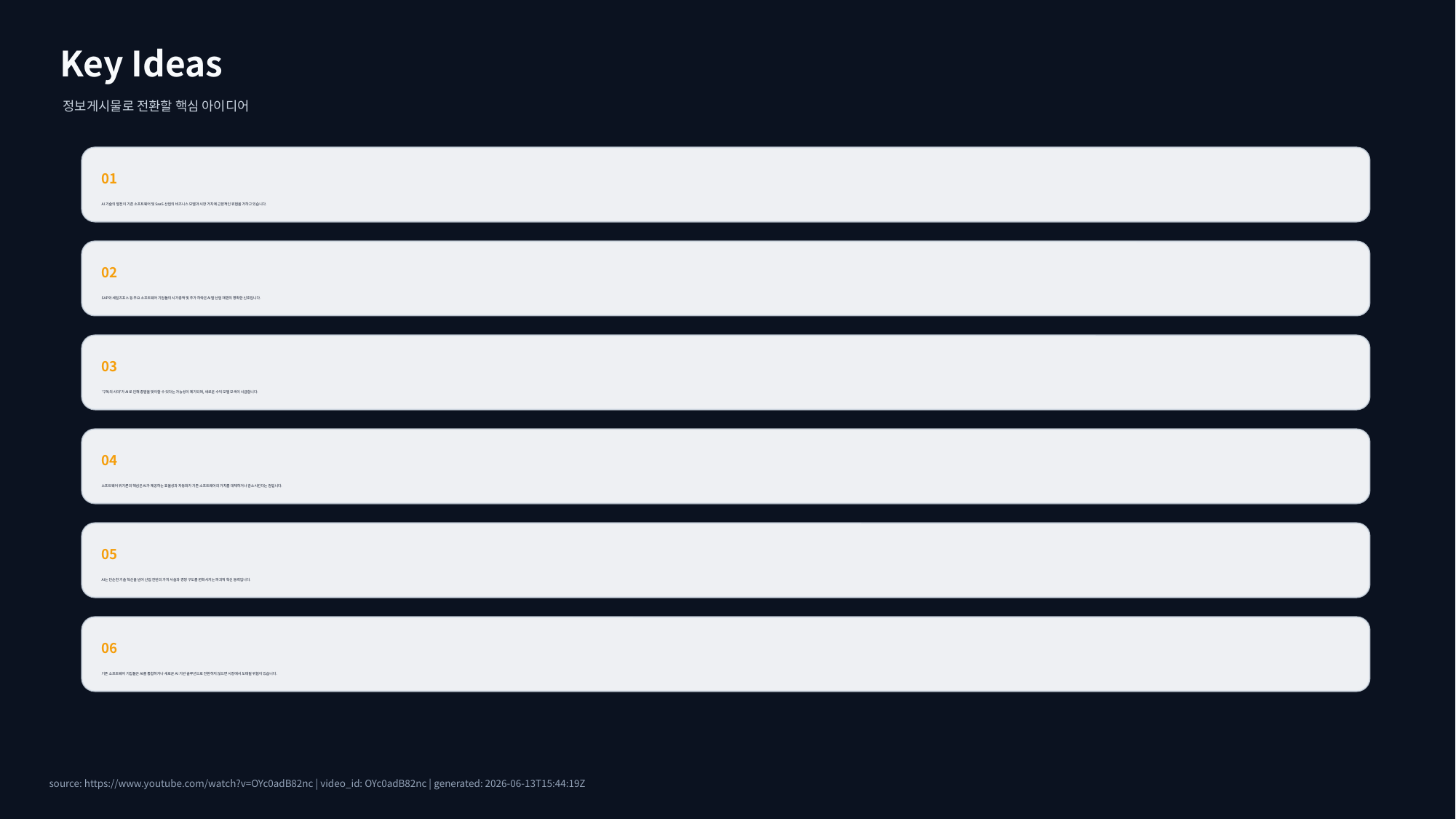

Key Ideas
정보게시물로 전환할 핵심 아이디어

01
AI 기술의 발전이 기존 소프트웨어 및 SaaS 산업의 비즈니스 모델과 시장 가치에 근본적인 위협을 가하고 있습니다.

02
SAP와 세일즈포스 등 주요 소프트웨어 기업들의 시가총액 및 주가 하락은 AI발 산업 재편의 명확한 신호입니다.

03
'구독의 시대'가 AI로 인해 종말을 맞이할 수 있다는 가능성이 제기되며, 새로운 수익 모델 모색이 시급합니다.

04
소프트웨어 위기론의 핵심은 AI가 제공하는 효율성과 자동화가 기존 소프트웨어의 가치를 대체하거나 감소시킨다는 점입니다.

05
AI는 단순한 기술 혁신을 넘어 산업 전반의 가치 사슬과 경쟁 구도를 변화시키는 파괴적 혁신 동력입니다.

06
기존 소프트웨어 기업들은 AI를 통합하거나 새로운 AI 기반 솔루션으로 전환하지 않으면 시장에서 도태될 위험이 있습니다.
source: https://www.youtube.com/watch?v=OYc0adB82nc | video_id: OYc0adB82nc | generated: 2026-06-13T15:44:19Z